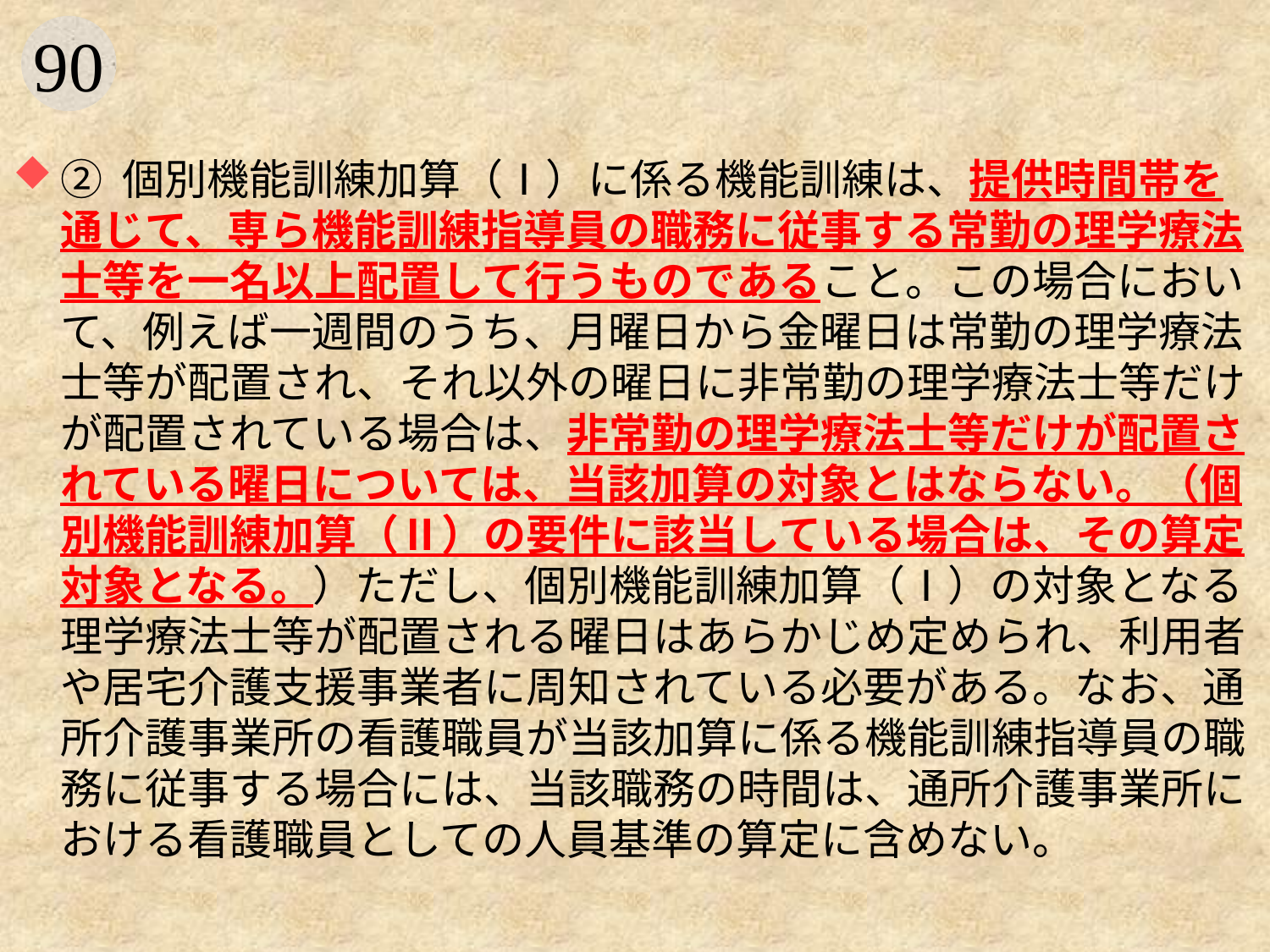

#
② 個別機能訓練加算（Ⅰ）に係る機能訓練は、提供時間帯を通じて、専ら機能訓練指導員の職務に従事する常勤の理学療法士等を一名以上配置して行うものであること。この場合において、例えば一週間のうち、月曜日から金曜日は常勤の理学療法士等が配置され、それ以外の曜日に非常勤の理学療法士等だけが配置されている場合は、非常勤の理学療法士等だけが配置されている曜日については、当該加算の対象とはならない。（個別機能訓練加算（Ⅱ）の要件に該当している場合は、その算定対象となる。）ただし、個別機能訓練加算（Ⅰ）の対象となる理学療法士等が配置される曜日はあらかじめ定められ、利用者や居宅介護支援事業者に周知されている必要がある。なお、通所介護事業所の看護職員が当該加算に係る機能訓練指導員の職務に従事する場合には、当該職務の時間は、通所介護事業所における看護職員としての人員基準の算定に含めない。